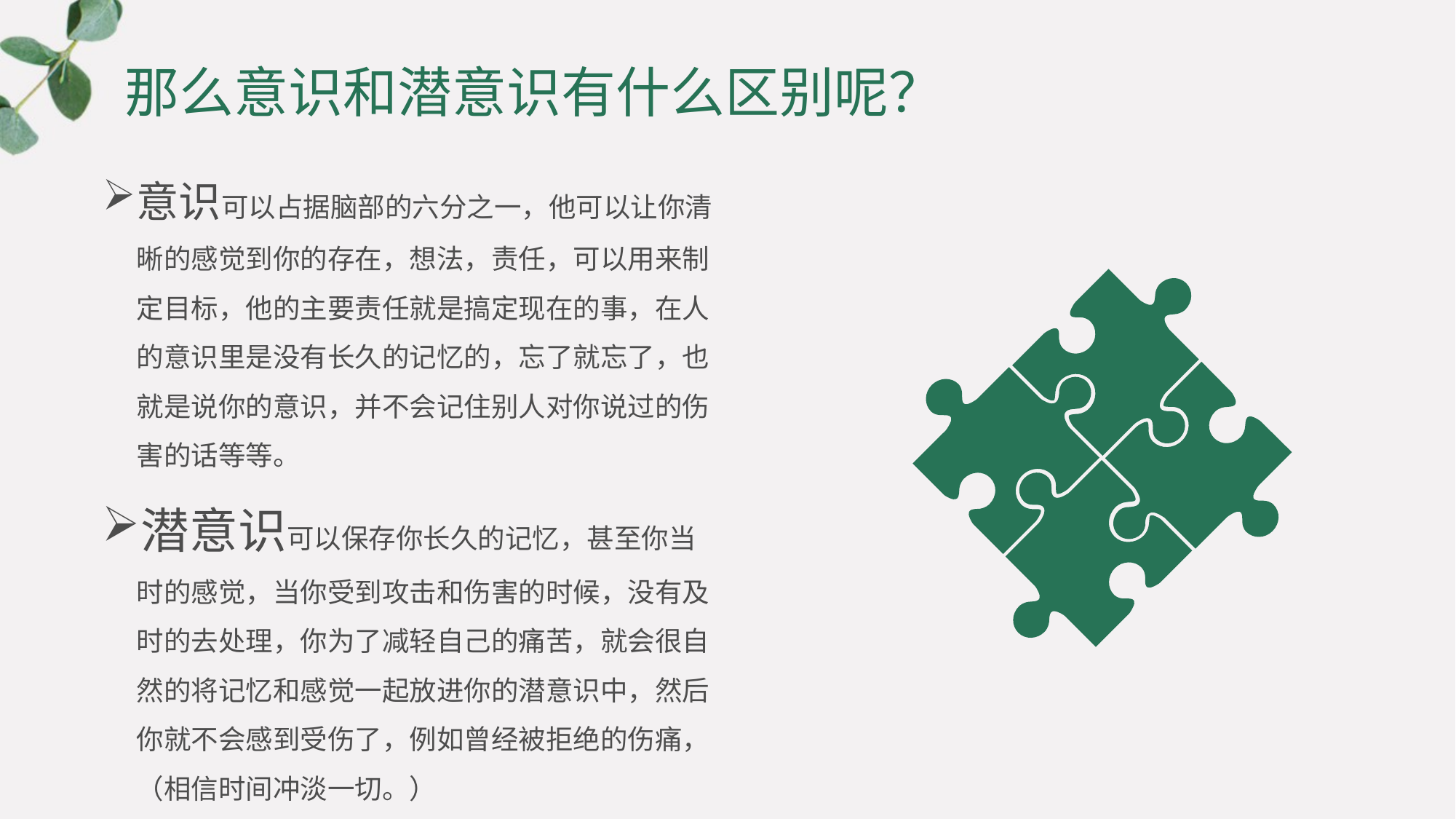

# 那么意识和潜意识有什么区别呢？
意识可以占据脑部的六分之一，他可以让你清晰的感觉到你的存在，想法，责任，可以用来制定目标，他的主要责任就是搞定现在的事，在人的意识里是没有长久的记忆的，忘了就忘了，也就是说你的意识，并不会记住别人对你说过的伤害的话等等。
潜意识可以保存你长久的记忆，甚至你当时的感觉，当你受到攻击和伤害的时候，没有及时的去处理，你为了减轻自己的痛苦，就会很自然的将记忆和感觉一起放进你的潜意识中，然后你就不会感到受伤了，例如曾经被拒绝的伤痛，（相信时间冲淡一切。）